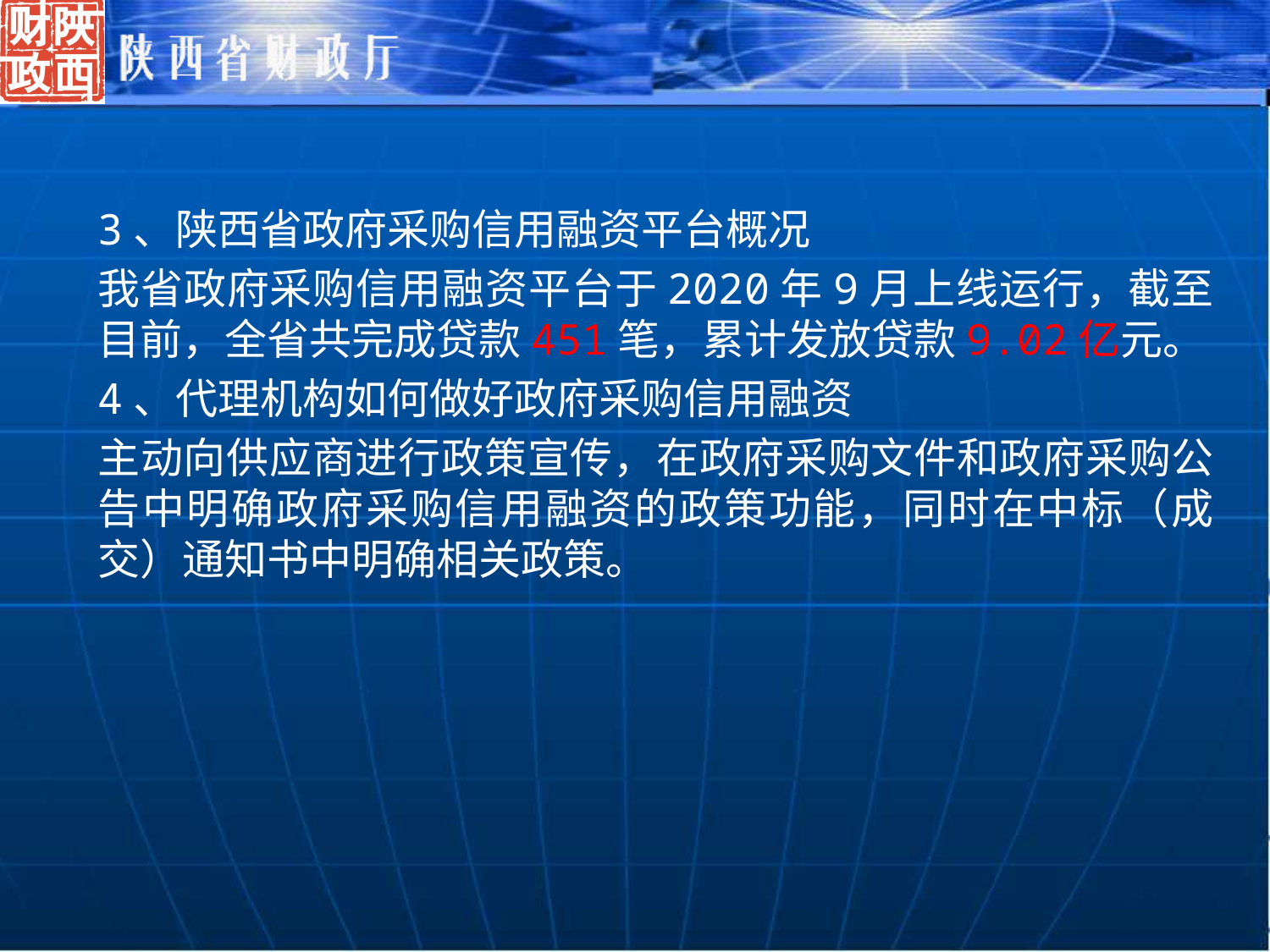

3、陕西省政府采购信用融资平台概况
我省政府采购信用融资平台于2020年9月上线运行，截至目前，全省共完成贷款451笔，累计发放贷款9.02亿元。
4、代理机构如何做好政府采购信用融资
主动向供应商进行政策宣传，在政府采购文件和政府采购公告中明确政府采购信用融资的政策功能，同时在中标（成交）通知书中明确相关政策。